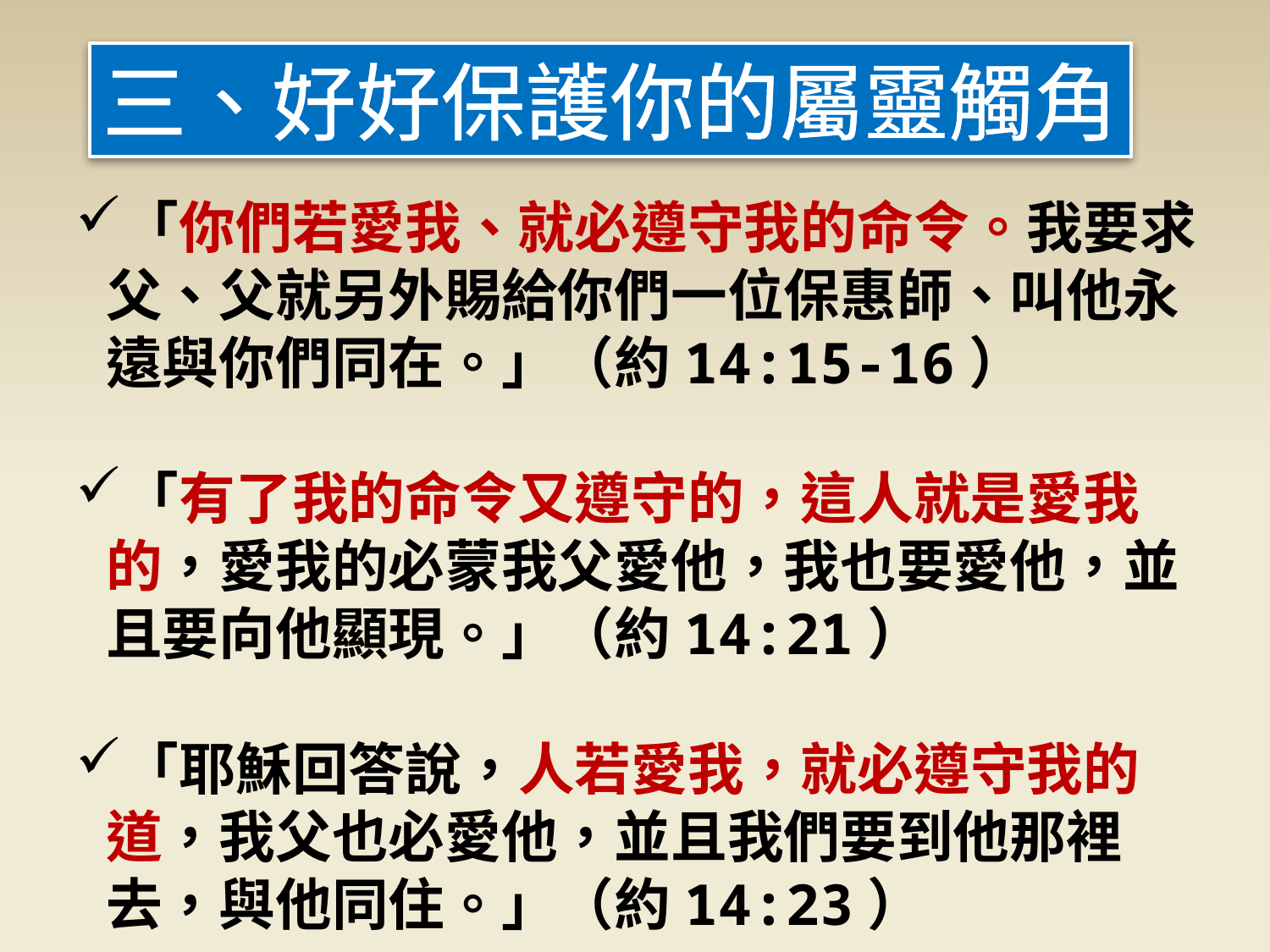

三、好好保護你的屬靈觸角
「你們若愛我、就必遵守我的命令。我要求父、父就另外賜給你們一位保惠師、叫他永遠與你們同在。」（約14:15-16）

「有了我的命令又遵守的，這人就是愛我的，愛我的必蒙我父愛他，我也要愛他，並且要向他顯現。」（約14:21）

「耶穌回答說，人若愛我，就必遵守我的道，我父也必愛他，並且我們要到他那裡去，與他同住。」（約14:23）